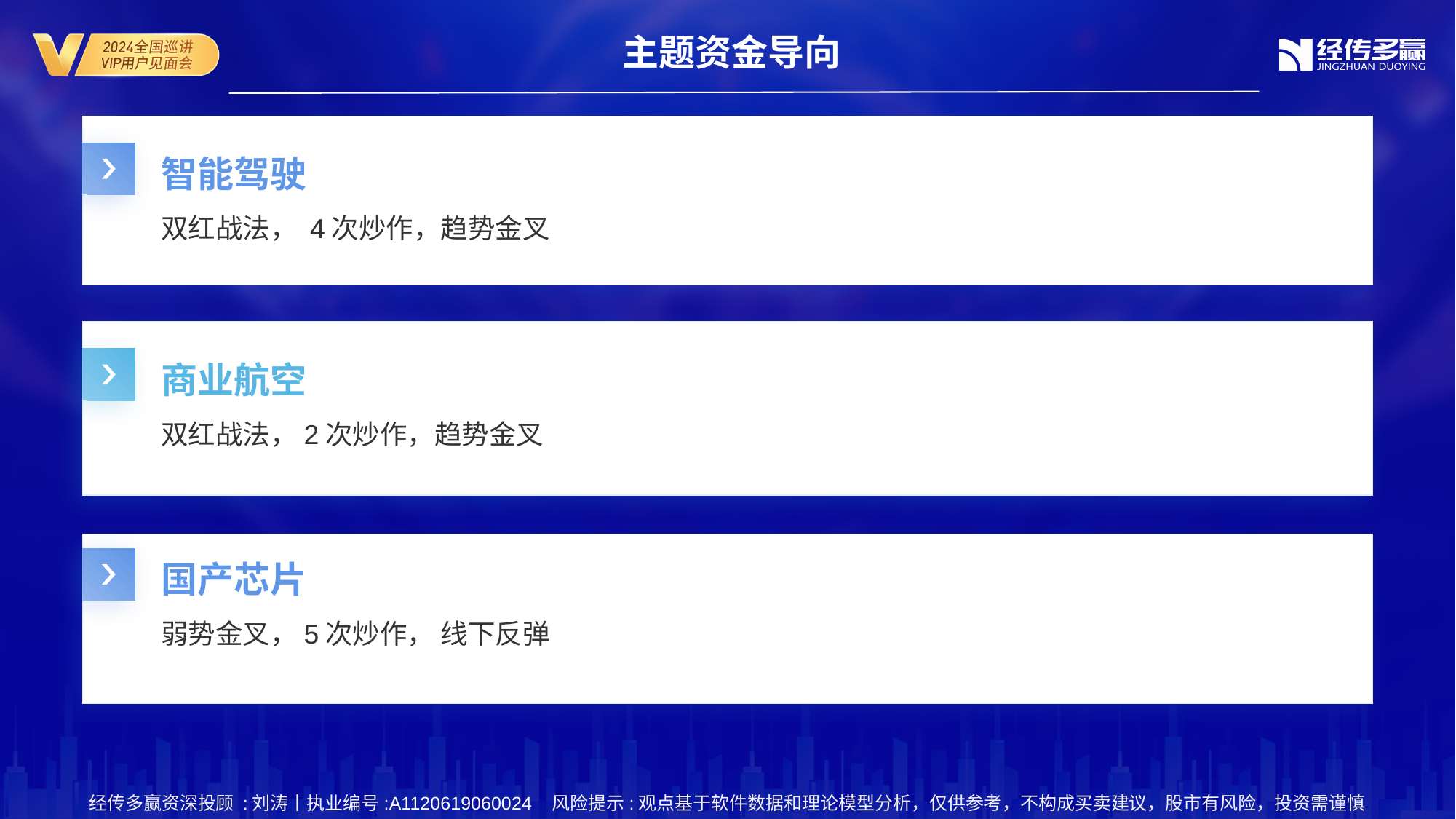

主题资金导向

智能驾驶

双红战法， 4次炒作，趋势金叉

商业航空

双红战法，2次炒作，趋势金叉

国产芯片

弱势金叉，5次炒作， 线下反弹
经传多赢资深投顾 :刘涛丨执业编号:A1120619060024   风险提示:观点基于软件数据和理论模型分析，仅供参考，不构成买卖建议，股市有风险，投资需谨慎